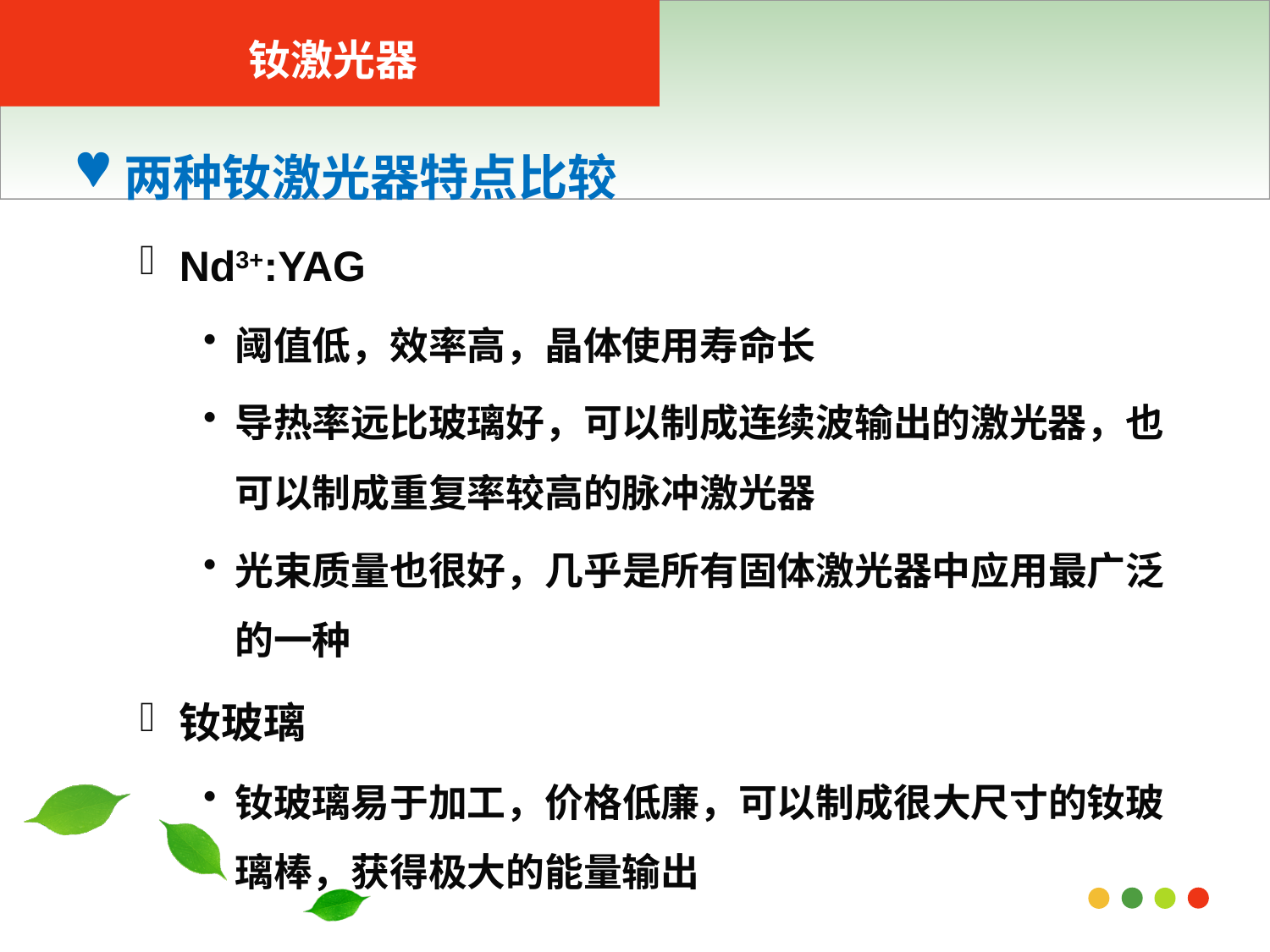

钕激光器
#
两种钕激光器特点比较
Nd3+:YAG
阈值低，效率高，晶体使用寿命长
导热率远比玻璃好，可以制成连续波输出的激光器，也可以制成重复率较高的脉冲激光器
光束质量也很好，几乎是所有固体激光器中应用最广泛的一种
钕玻璃
钕玻璃易于加工，价格低廉，可以制成很大尺寸的钕玻璃棒，获得极大的能量输出